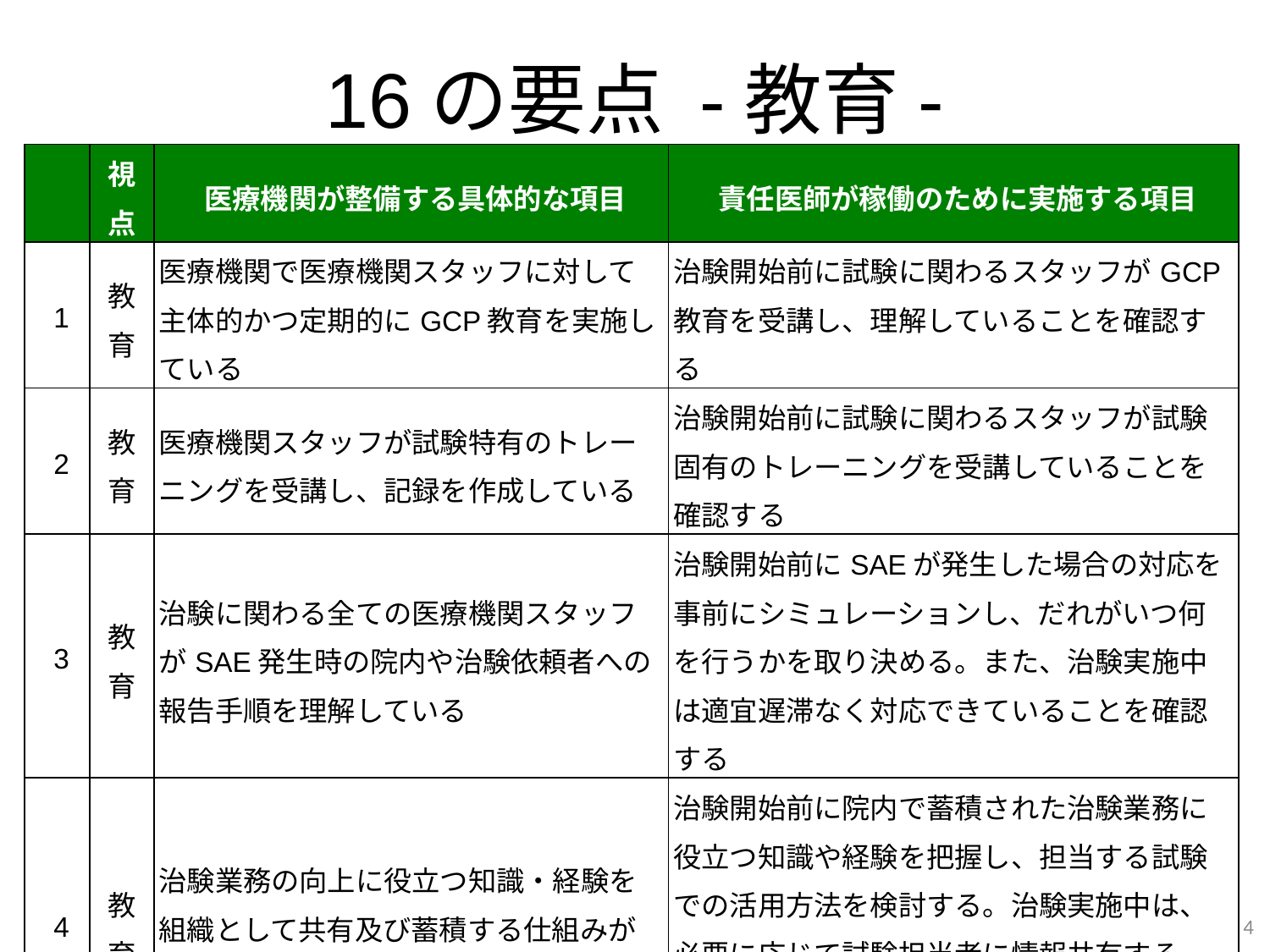

# 16の要点 -教育-
|  | 視点 | 医療機関が整備する具体的な項目 | 責任医師が稼働のために実施する項目 |
| --- | --- | --- | --- |
| 1 | 教育 | 医療機関で医療機関スタッフに対して主体的かつ定期的にGCP教育を実施している | 治験開始前に試験に関わるスタッフがGCP教育を受講し、理解していることを確認する |
| 2 | 教育 | 医療機関スタッフが試験特有のトレーニングを受講し、記録を作成している | 治験開始前に試験に関わるスタッフが試験固有のトレーニングを受講していることを確認する |
| 3 | 教育 | 治験に関わる全ての医療機関スタッフがSAE発生時の院内や治験依頼者への報告手順を理解している | 治験開始前にSAEが発生した場合の対応を事前にシミュレーションし、だれがいつ何を行うかを取り決める。また、治験実施中は適宜遅滞なく対応できていることを確認する |
| 4 | 教育 | 治験業務の向上に役立つ知識・経験を組織として共有及び蓄積する仕組みがある | 治験開始前に院内で蓄積された治験業務に役立つ知識や経験を把握し、担当する試験での活用方法を検討する。治験実施中は、必要に応じて試験担当者に情報共有する。治験終了後は担当試験で得られた知識や経験を医療機関内で共有する |
4